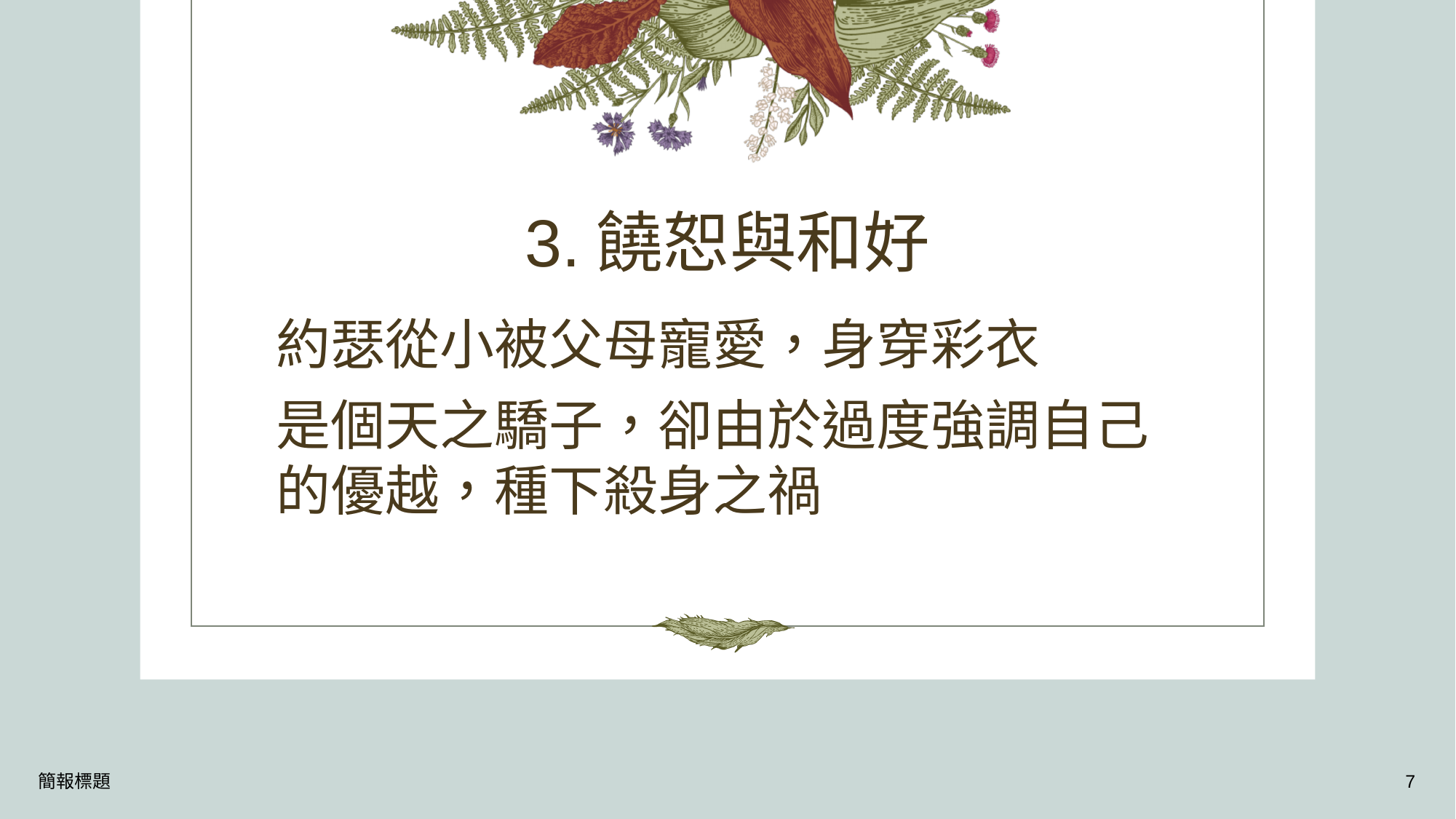

# 3.饒恕與和好
約瑟從小被父母寵愛，身穿彩衣
是個天之驕子，卻由於過度強調自己的優越，種下殺身之禍
簡報標題
7